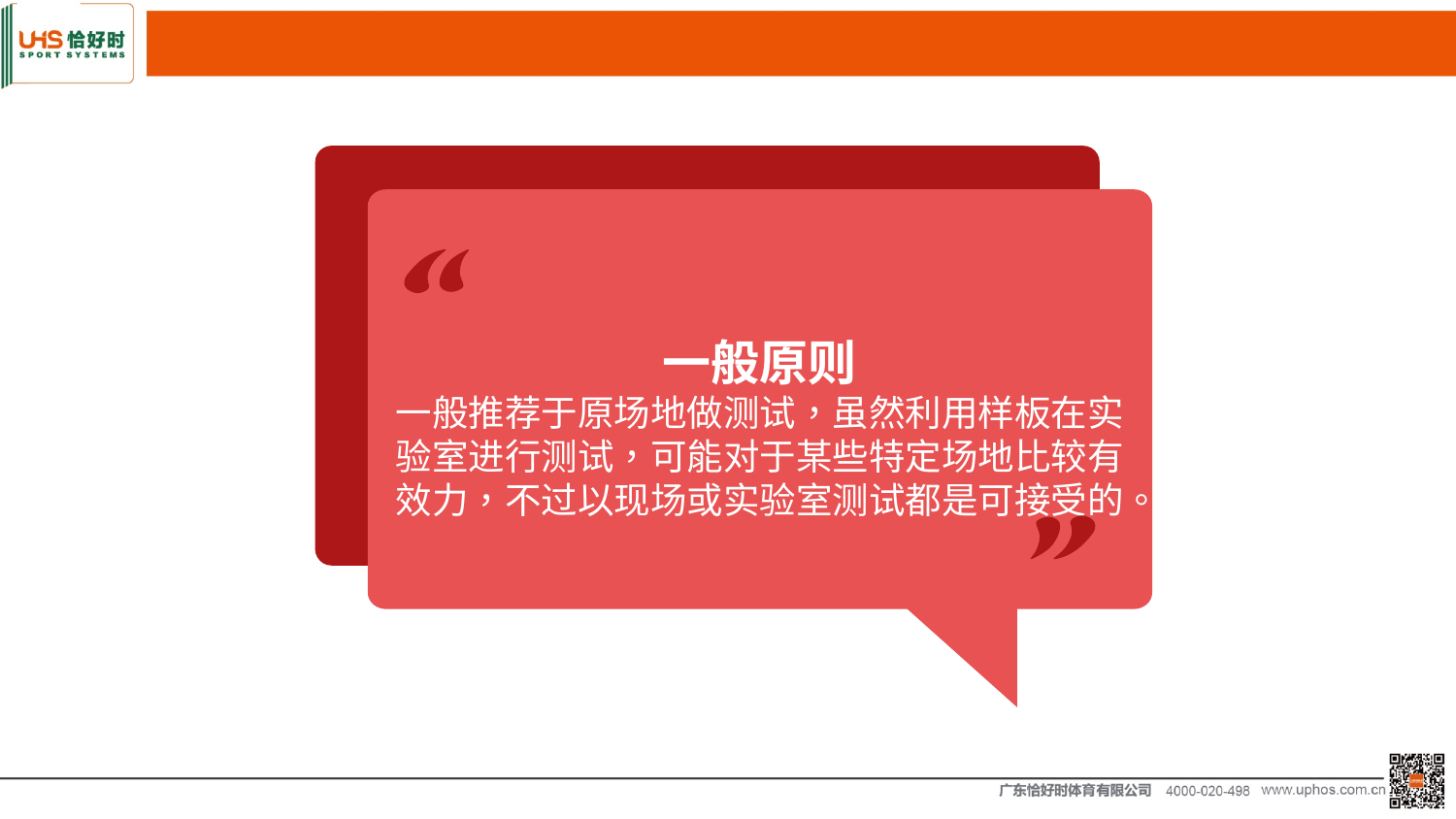

一般原则
一般推荐于原场地做测试，虽然利用样板在实验室进行测试，可能对于某些特定场地比较有效力，不过以现场或实验室测试都是可接受的。